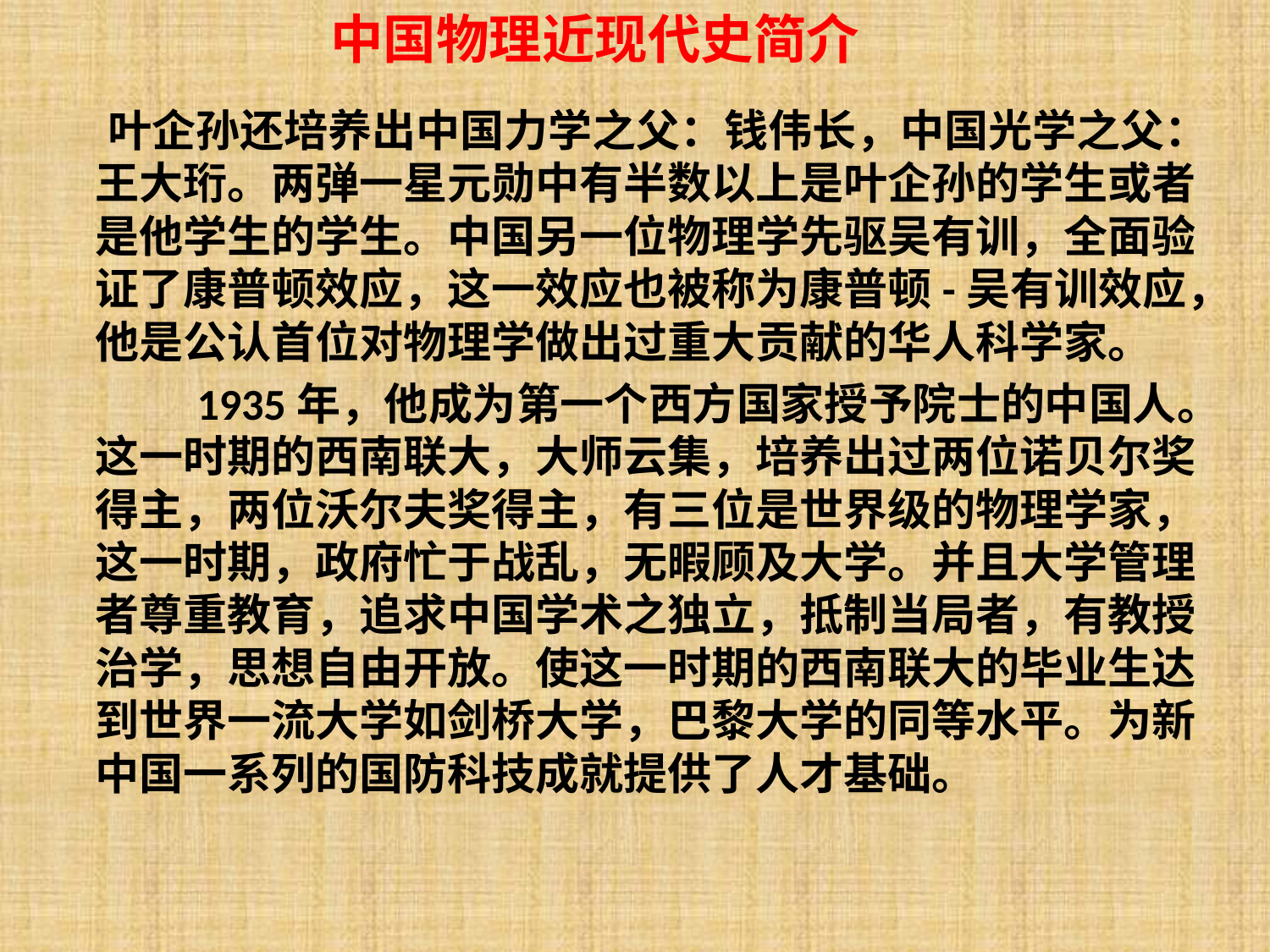

中国物理近现代史简介
     叶企孙还培养出中国力学之父：钱伟长，中国光学之父：王大珩。两弹一星元勋中有半数以上是叶企孙的学生或者是他学生的学生。中国另一位物理学先驱吴有训，全面验证了康普顿效应，这一效应也被称为康普顿-吴有训效应，他是公认首位对物理学做出过重大贡献的华人科学家。
               1935年，他成为第一个西方国家授予院士的中国人。这一时期的西南联大，大师云集，培养出过两位诺贝尔奖得主，两位沃尔夫奖得主，有三位是世界级的物理学家，这一时期，政府忙于战乱，无暇顾及大学。并且大学管理者尊重教育，追求中国学术之独立，抵制当局者，有教授治学，思想自由开放。使这一时期的西南联大的毕业生达到世界一流大学如剑桥大学，巴黎大学的同等水平。为新中国一系列的国防科技成就提供了人才基础。